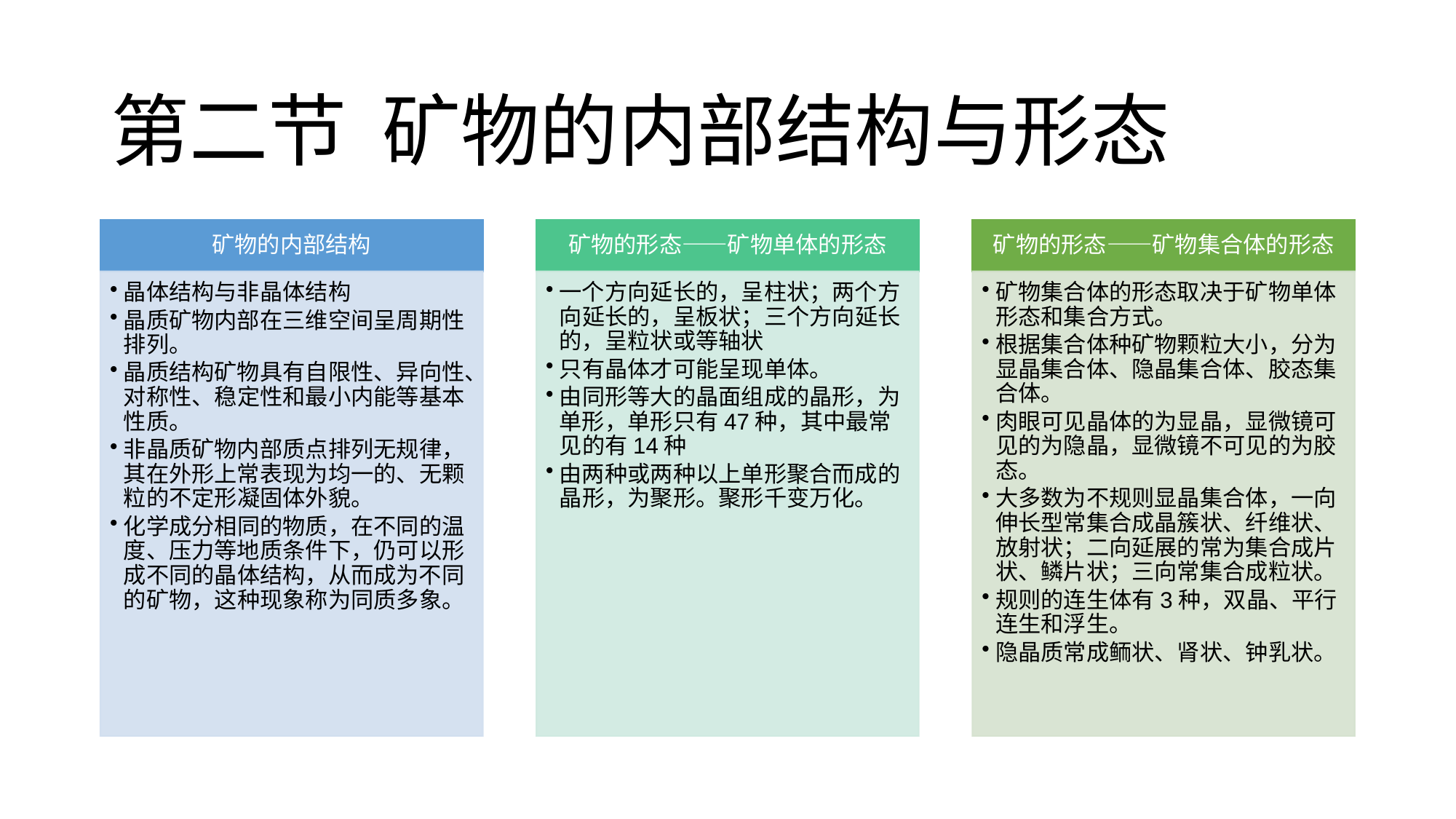

# 第二节  矿物的内部结构与形态
矿物的内部结构
晶体结构与非晶体结构
晶质矿物内部在三维空间呈周期性排列。
晶质结构矿物具有自限性、异向性、对称性、稳定性和最小内能等基本性质。
非晶质矿物内部质点排列无规律，其在外形上常表现为均一的、无颗粒的不定形凝固体外貌。
化学成分相同的物质，在不同的温度、压力等地质条件下，仍可以形成不同的晶体结构，从而成为不同的矿物，这种现象称为同质多象。
矿物的形态——矿物单体的形态
一个方向延长的，呈柱状；两个方向延长的，呈板状；三个方向延长的，呈粒状或等轴状
只有晶体才可能呈现单体。
由同形等大的晶面组成的晶形，为单形，单形只有47种，其中最常见的有14种
由两种或两种以上单形聚合而成的晶形，为聚形。聚形千变万化。
矿物的形态——矿物集合体的形态
矿物集合体的形态取决于矿物单体形态和集合方式。
根据集合体种矿物颗粒大小，分为显晶集合体、隐晶集合体、胶态集合体。
肉眼可见晶体的为显晶，显微镜可见的为隐晶，显微镜不可见的为胶态。
大多数为不规则显晶集合体，一向伸长型常集合成晶簇状、纤维状、放射状；二向延展的常为集合成片状、鳞片状；三向常集合成粒状。
规则的连生体有3种，双晶、平行连生和浮生。
隐晶质常成鲕状、肾状、钟乳状。